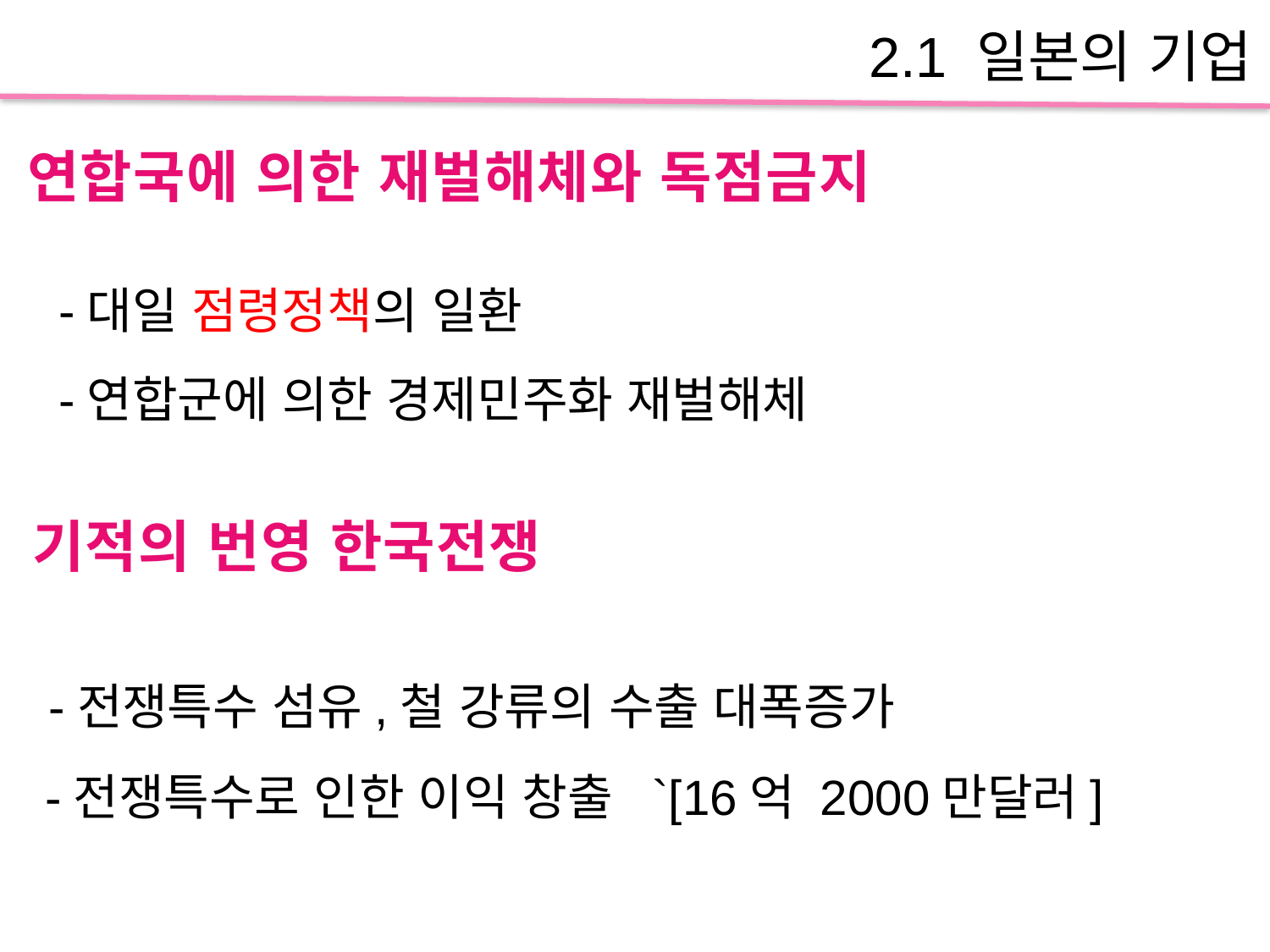

#
2.1 일본의 기업
연합국에 의한 재벌해체와 독점금지

   -대일 점령정책의 일환
   -연합군에 의한 경제민주화 재벌해체

  -전쟁특수 섬유,철 강류의 수출 대폭증가
  -전쟁특수로 인한 이익 창출  `[16억 2000만달러]

기적의 번영 한국전쟁